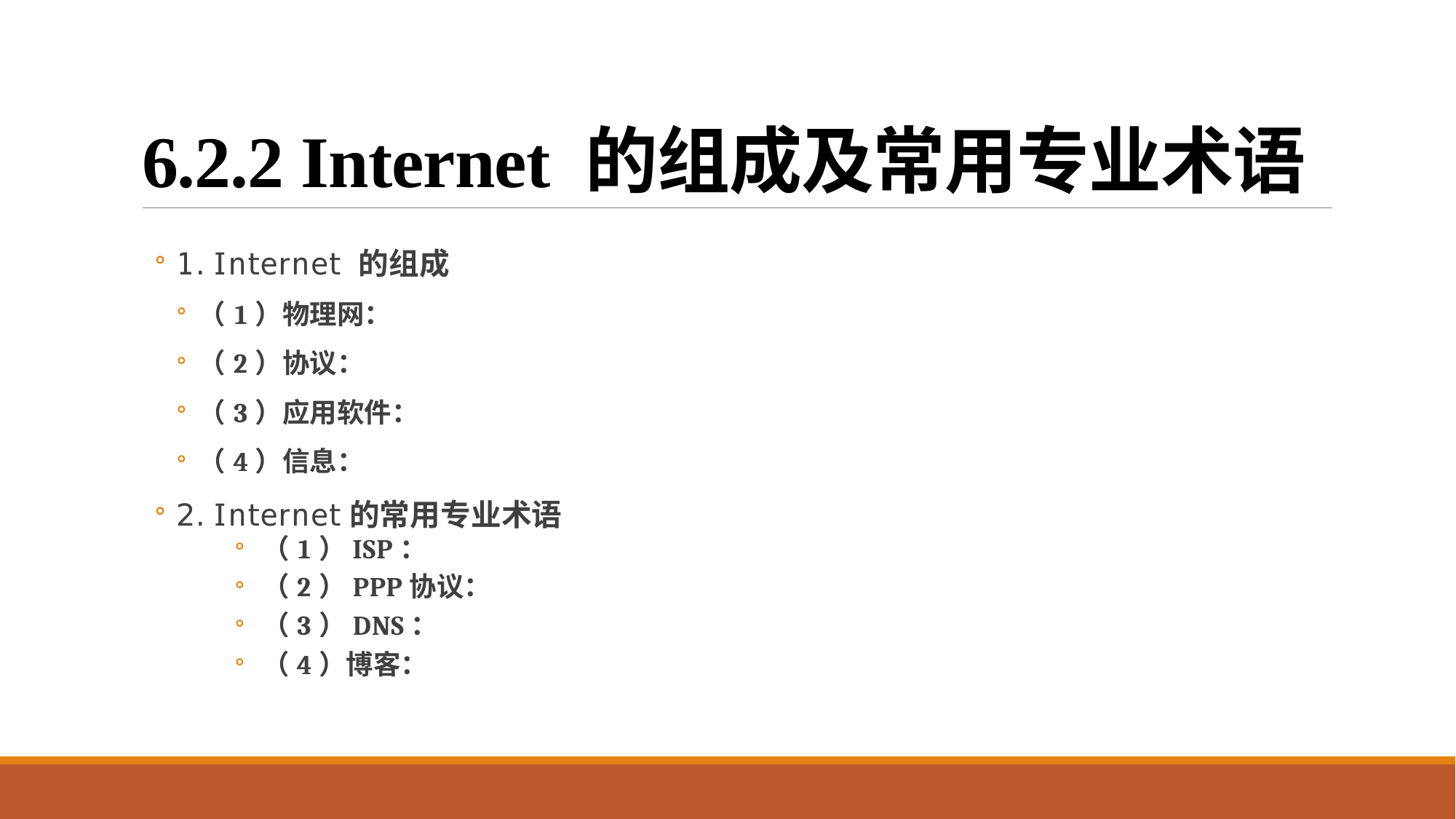

# 6.2.2 Internet 的组成及常用专业术语
1. Internet 的组成
（1）物理网：
（2）协议：
（3）应用软件：
（4）信息：
2. Internet的常用专业术语
（1）ISP：
（2）PPP协议：
（3）DNS：
（4）博客：